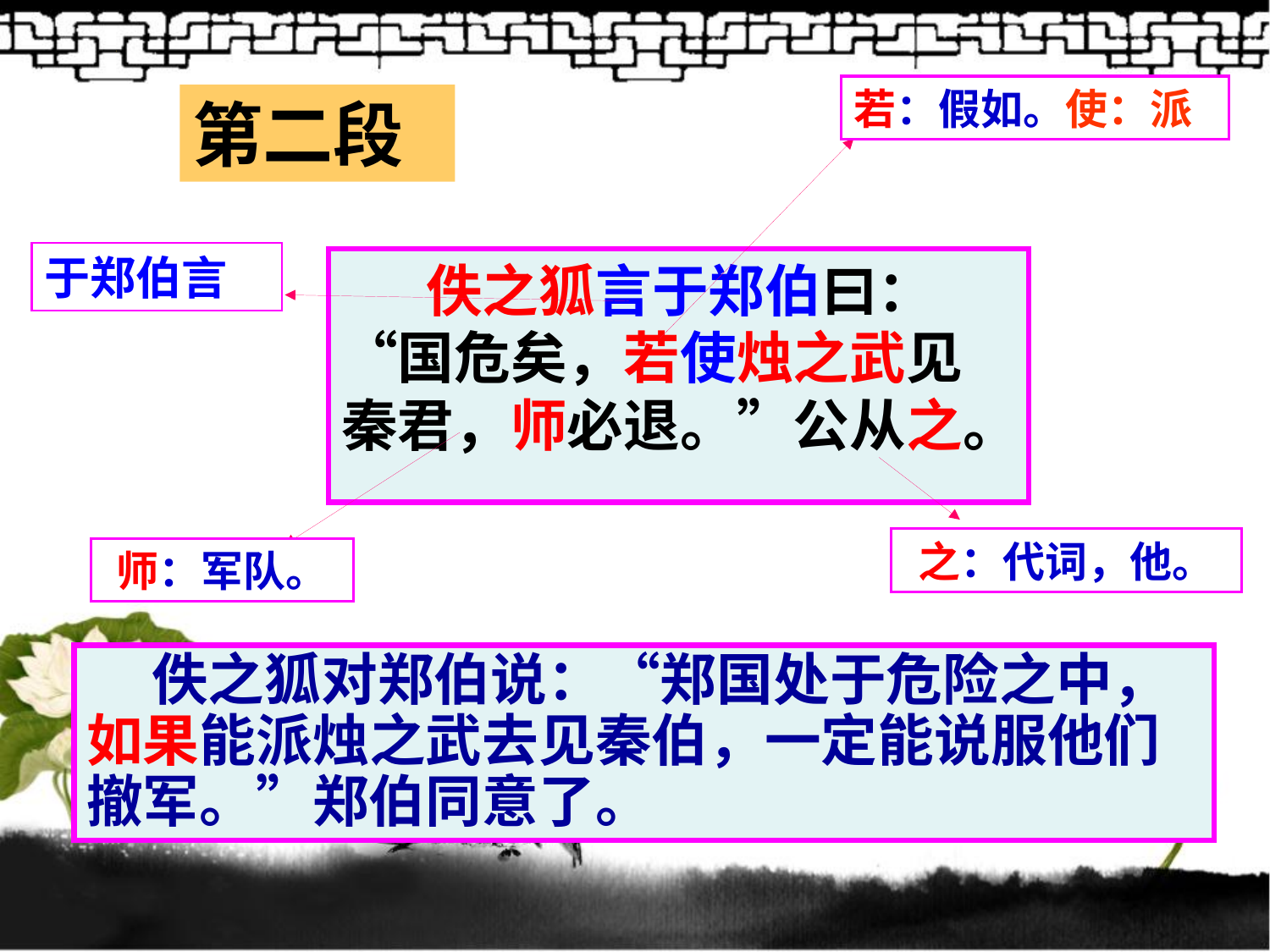

若：假如。使：派
第二段
于郑伯言
　　佚之狐言于郑伯曰：“国危矣，若使烛之武见秦君，师必退。”公从之。
之：代词，他。
师：军队。
    佚之狐对郑伯说：“郑国处于危险之中，如果能派烛之武去见秦伯，一定能说服他们撤军。”郑伯同意了。